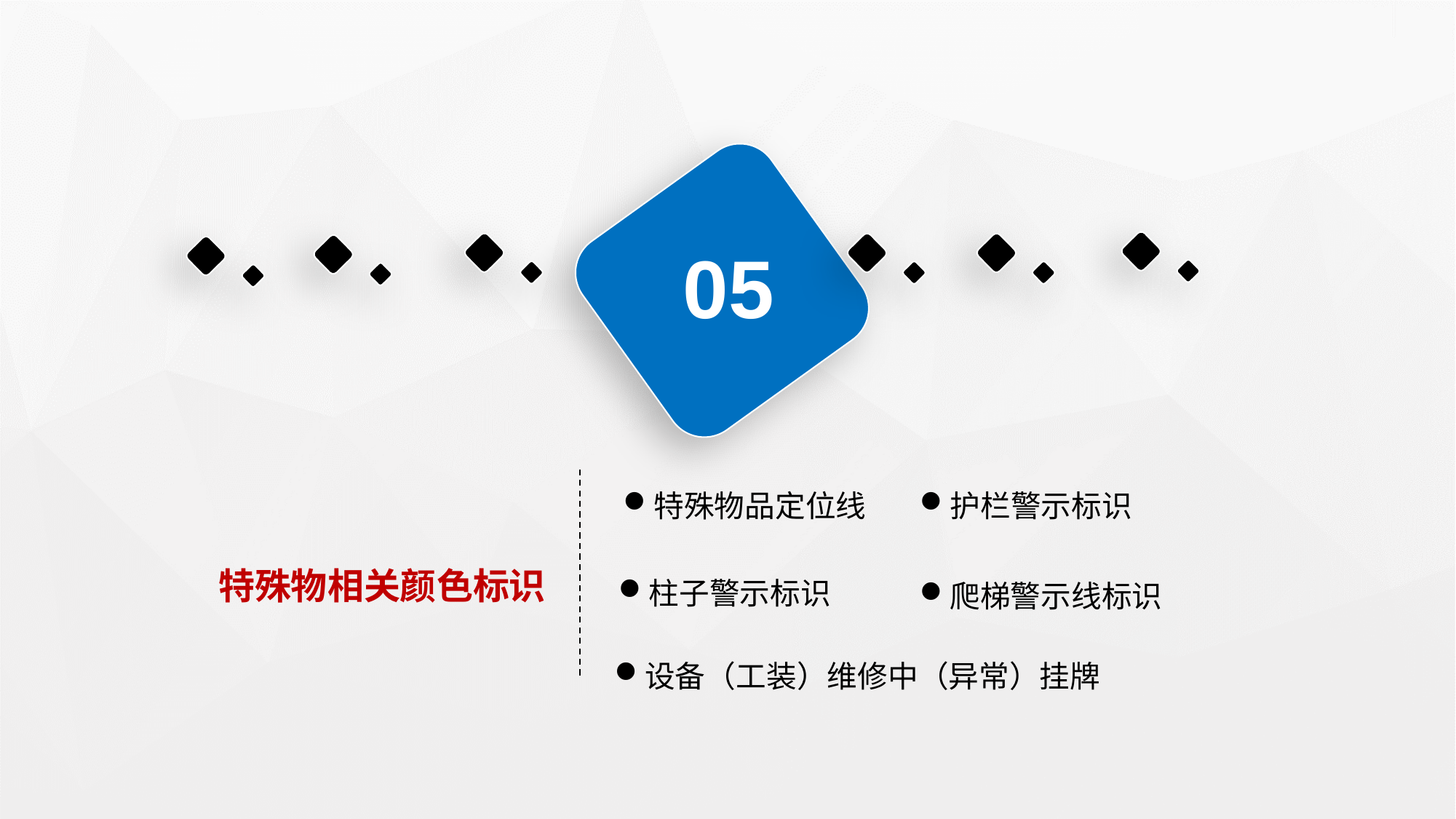

05

特殊物品定位线
护栏警示标识
特殊物相关颜色标识
柱子警示标识
爬梯警示线标识
设备（工装）维修中（异常）挂牌